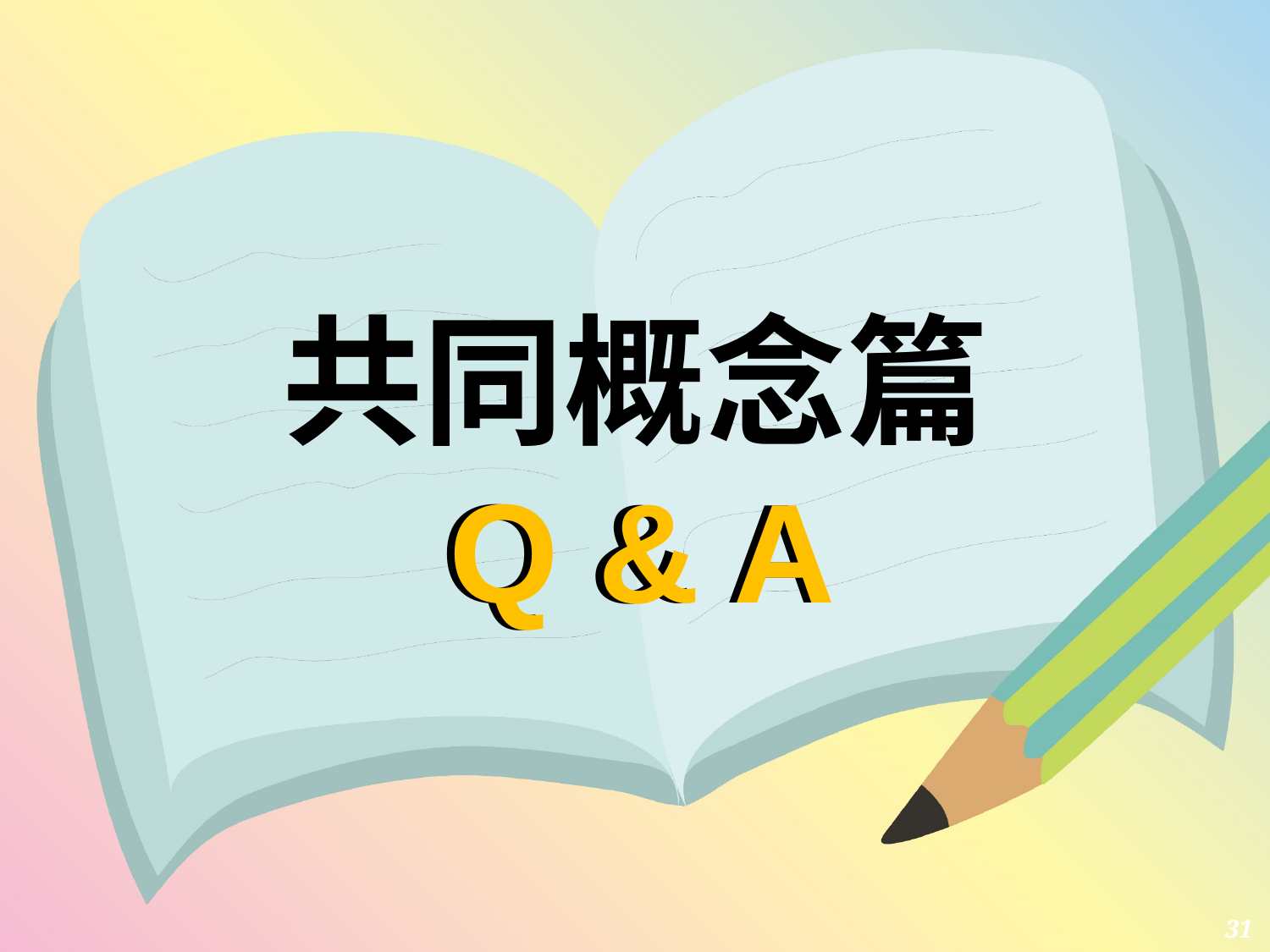

# 共同概念篇 Q & A
Q & A
31